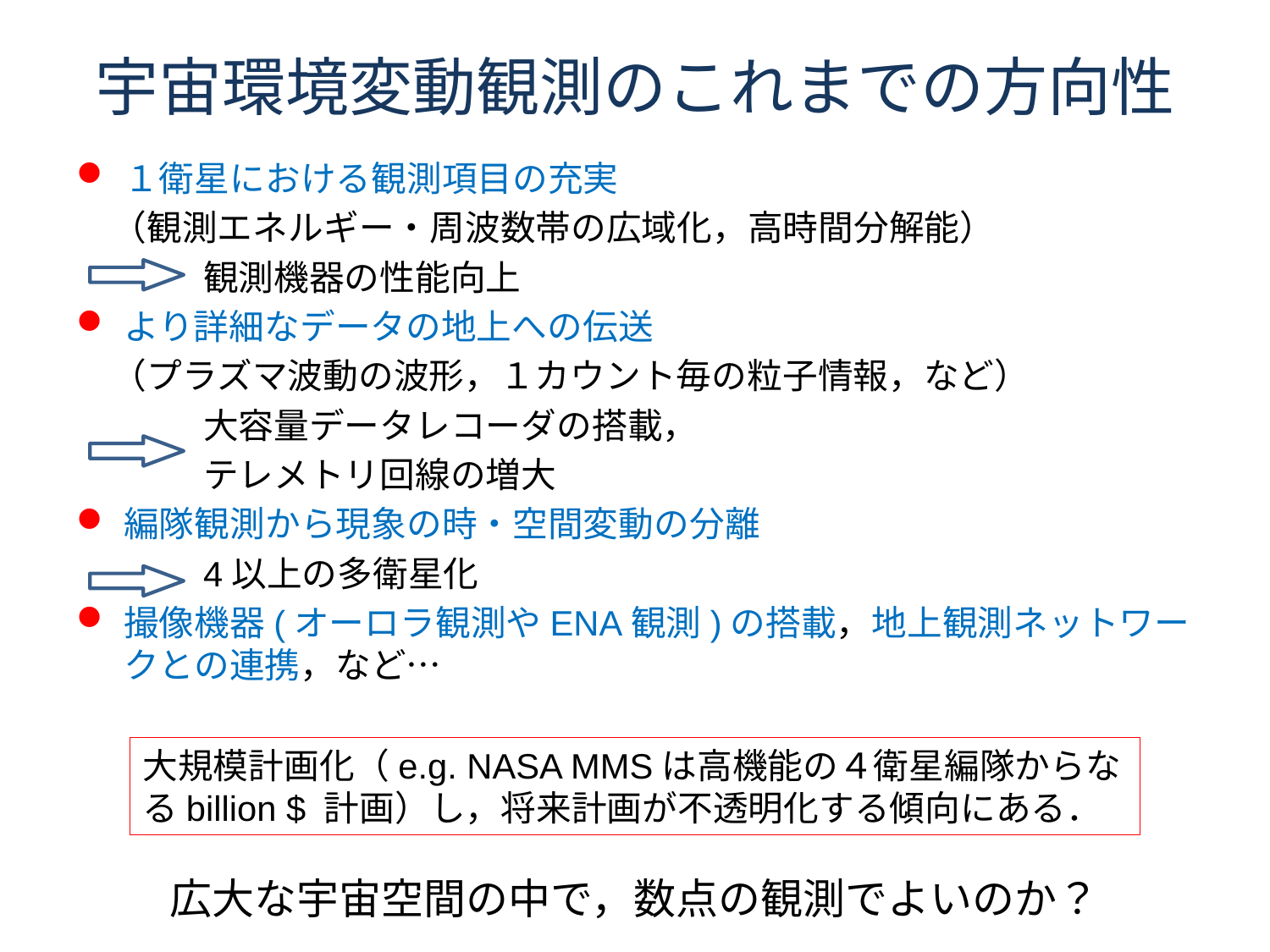

# 宇宙環境変動観測のこれまでの方向性
１衛星における観測項目の充実
　（観測エネルギー・周波数帯の広域化，高時間分解能）
	観測機器の性能向上
より詳細なデータの地上への伝送
　（プラズマ波動の波形，１カウント毎の粒子情報，など）
	大容量データレコーダの搭載，
	テレメトリ回線の増大
編隊観測から現象の時・空間変動の分離
	4以上の多衛星化
撮像機器(オーロラ観測やENA観測)の搭載，地上観測ネットワークとの連携，など…

大規模計画化（e.g. NASA MMSは高機能の４衛星編隊からなるbillion $ 計画）し，将来計画が不透明化する傾向にある．
広大な宇宙空間の中で，数点の観測でよいのか？